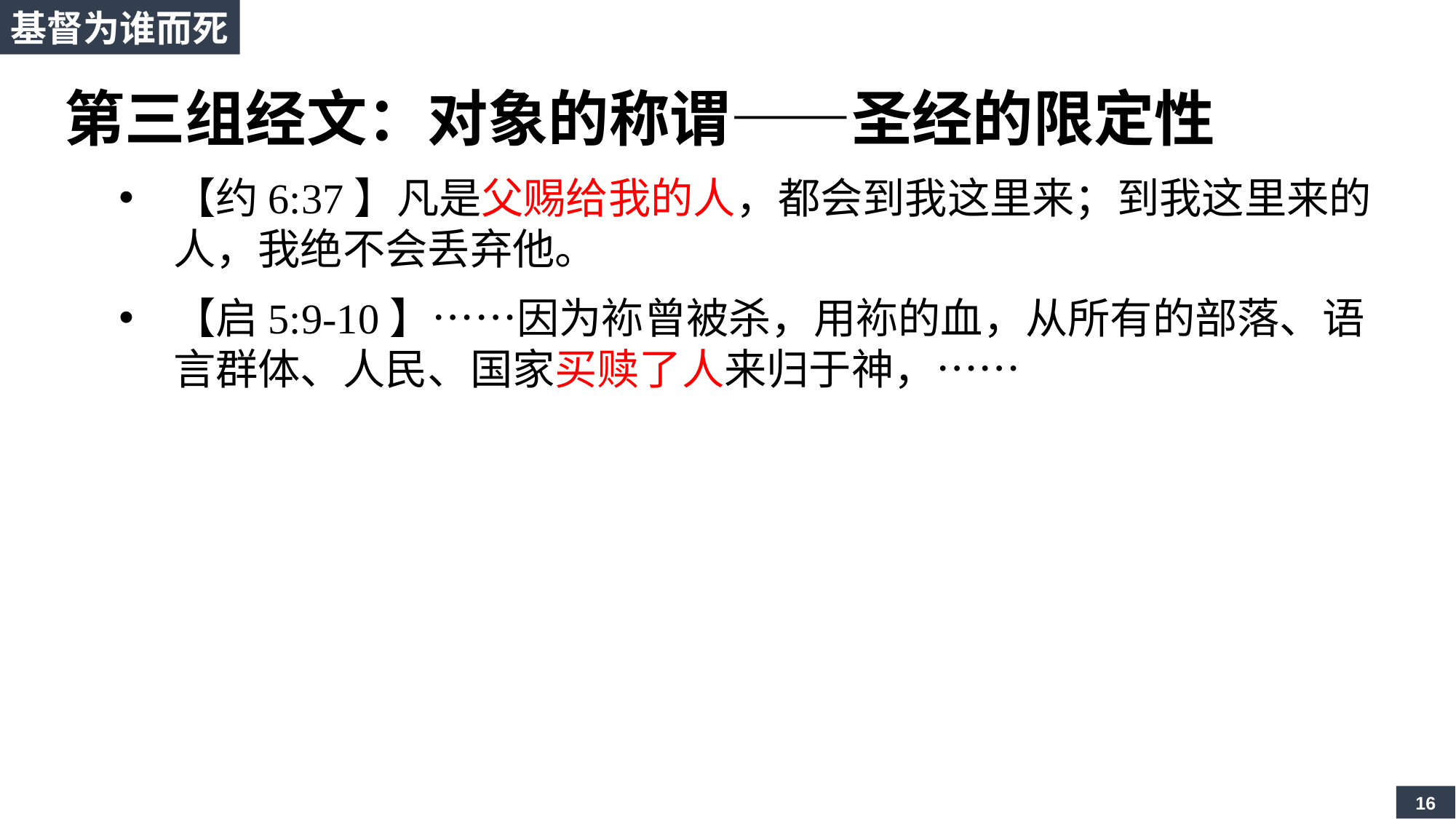

基督为谁而死
第三组经文：对象的称谓——圣经的限定性
【约6:37】凡是父赐给我的人，都会到我这里来；到我这里来的人，我绝不会丢弃他。
【启5:9-10】……因为袮曾被杀，用袮的血，从所有的部落、语言群体、人民、国家买赎了人来归于神，……
16